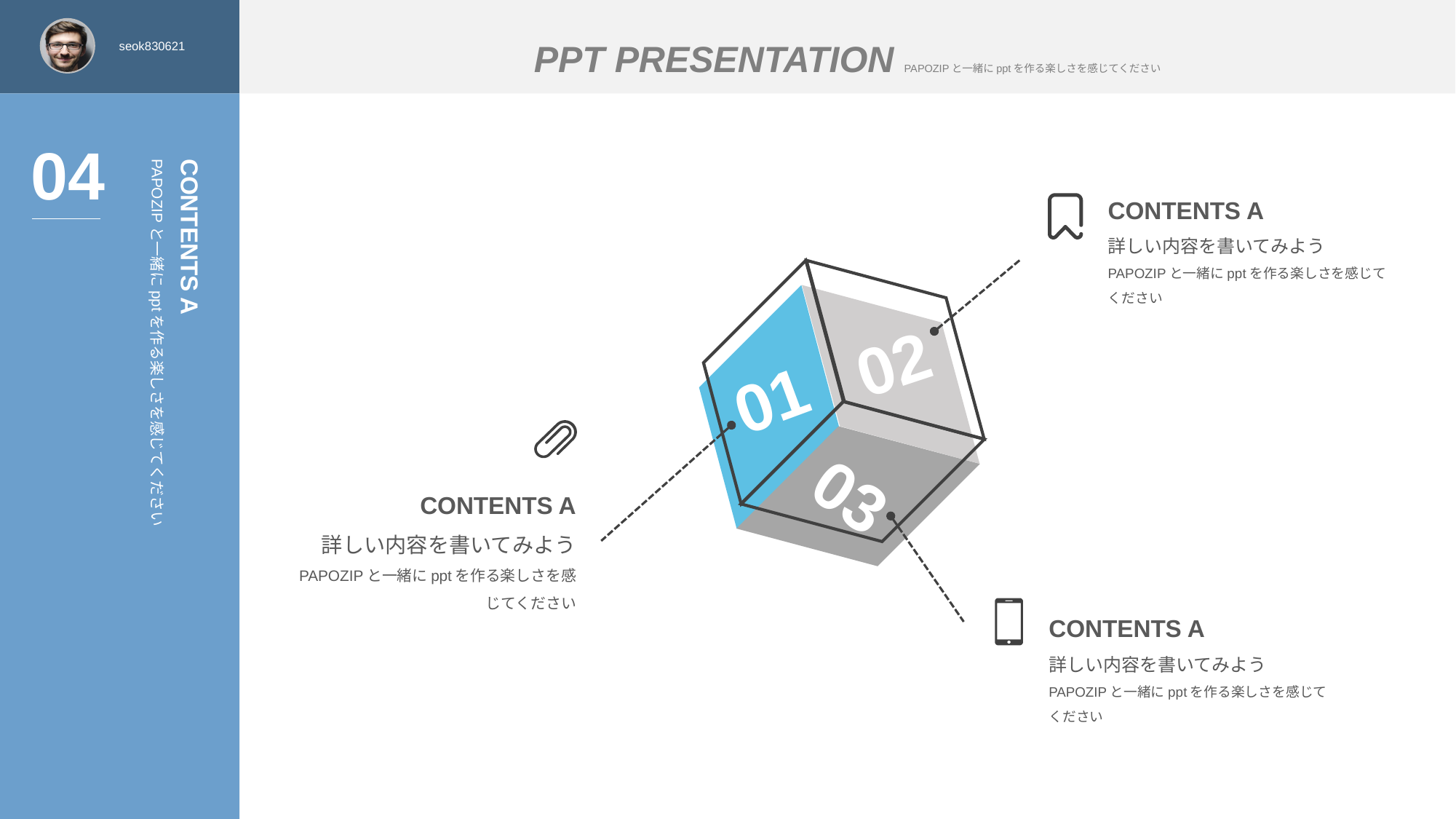

PPT PRESENTATION PAPOZIPと一緒にpptを作る楽しさを感じてください

seok830621
CONTENTS A
PAPOZIPと一緒にpptを作る楽しさを感じてください
04
CONTENTS A
詳しい内容を書いてみよう
PAPOZIPと一緒にpptを作る楽しさを感じてください

02
01
03

CONTENTS A
詳しい内容を書いてみよう
PAPOZIPと一緒にpptを作る楽しさを感じてください
CONTENTS A
詳しい内容を書いてみよう
PAPOZIPと一緒にpptを作る楽しさを感じてください